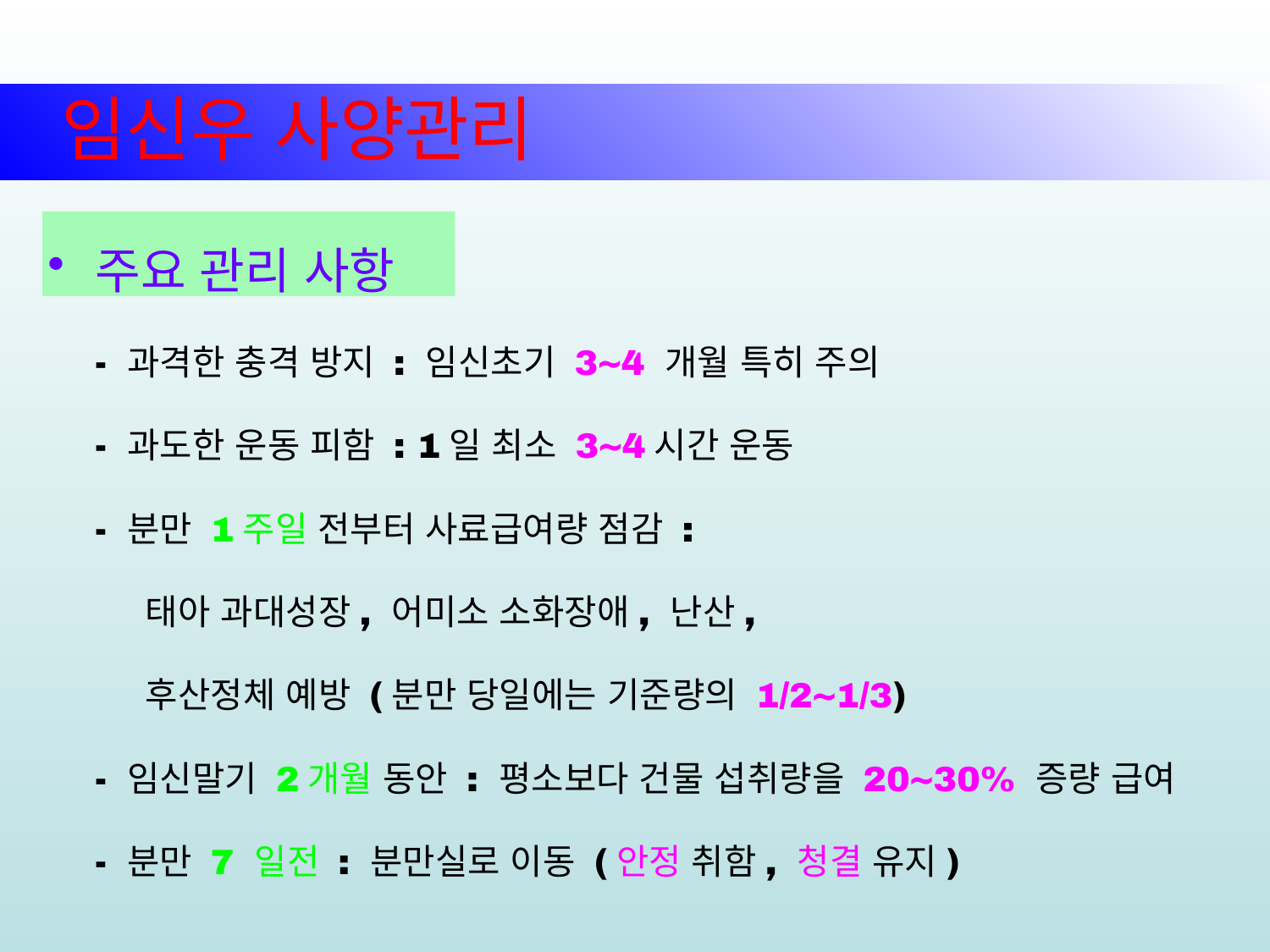

임신우 사양관리
주요 관리 사항
    - 과격한 충격 방지 : 임신초기 3~4 개월 특히 주의
    - 과도한 운동 피함 : 1일 최소 3~4시간 운동
    - 분만 1주일 전부터 사료급여량 점감 :
         태아 과대성장, 어미소 소화장애, 난산,
         후산정체 예방 (분만 당일에는 기준량의 1/2~1/3)
    - 임신말기 2개월 동안 : 평소보다 건물 섭취량을 20~30% 증량 급여
    - 분만 7 일전 : 분만실로 이동 (안정 취함, 청결 유지)